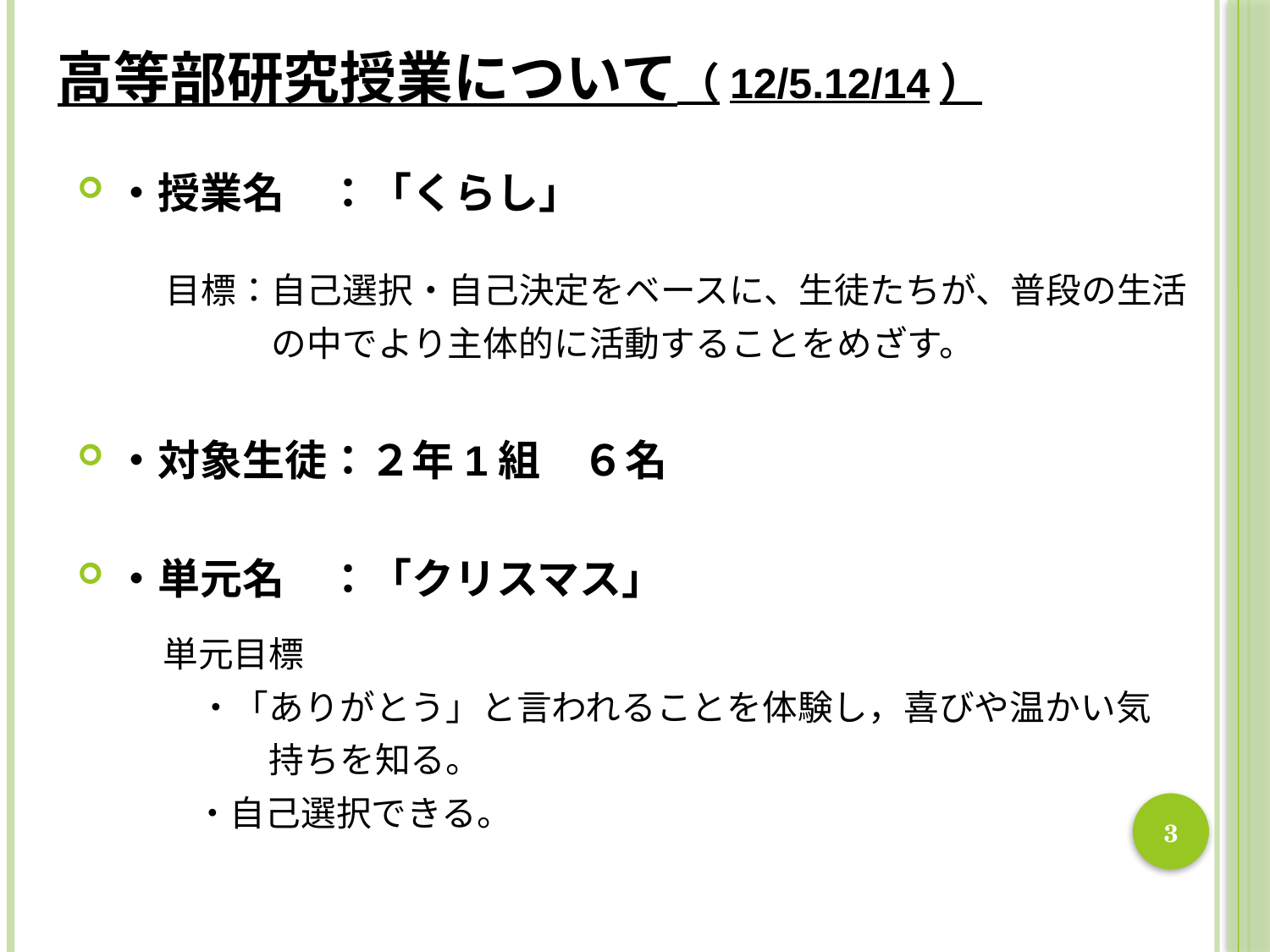

高等部研究授業について（12/5.12/14）
・授業名　：「くらし」
目標：自己選択・自己決定をベースに、生徒たちが、普段の生活
　　　の中でより主体的に活動することをめざす。
・対象生徒：２年1組　６名
・単元名　：「クリスマス」
単元目標
　・「ありがとう」と言われることを体験し，喜びや温かい気
　　　持ちを知る。
   ・自己選択できる。

3